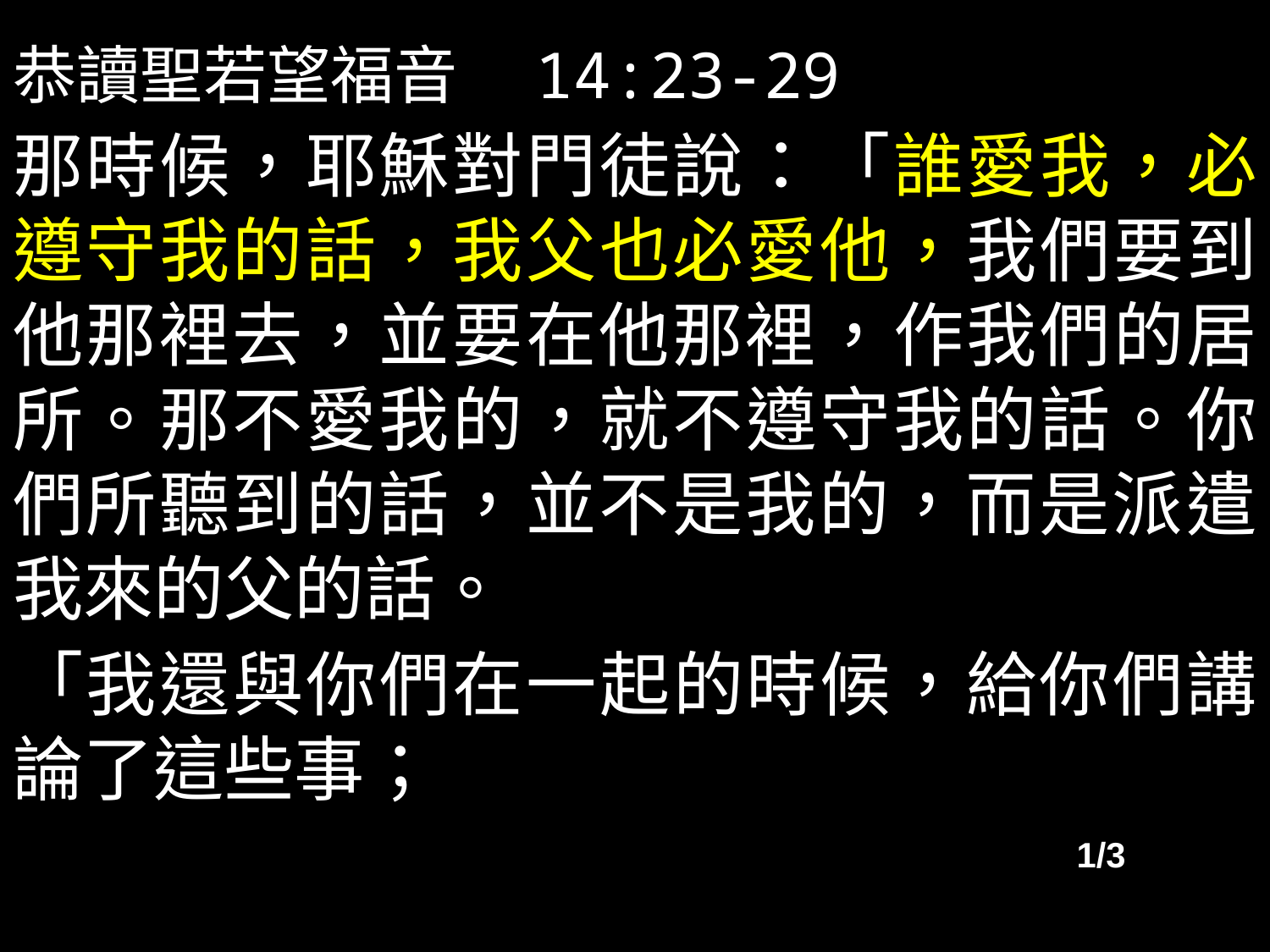

恭讀聖若望福音　14:23-29
那時候，耶穌對門徒說：「誰愛我，必遵守我的話，我父也必愛他，我們要到他那裡去，並要在他那裡，作我們的居所。那不愛我的，就不遵守我的話。你們所聽到的話，並不是我的，而是派遣我來的父的話。
「我還與你們在一起的時候，給你們講論了這些事；
   1/3